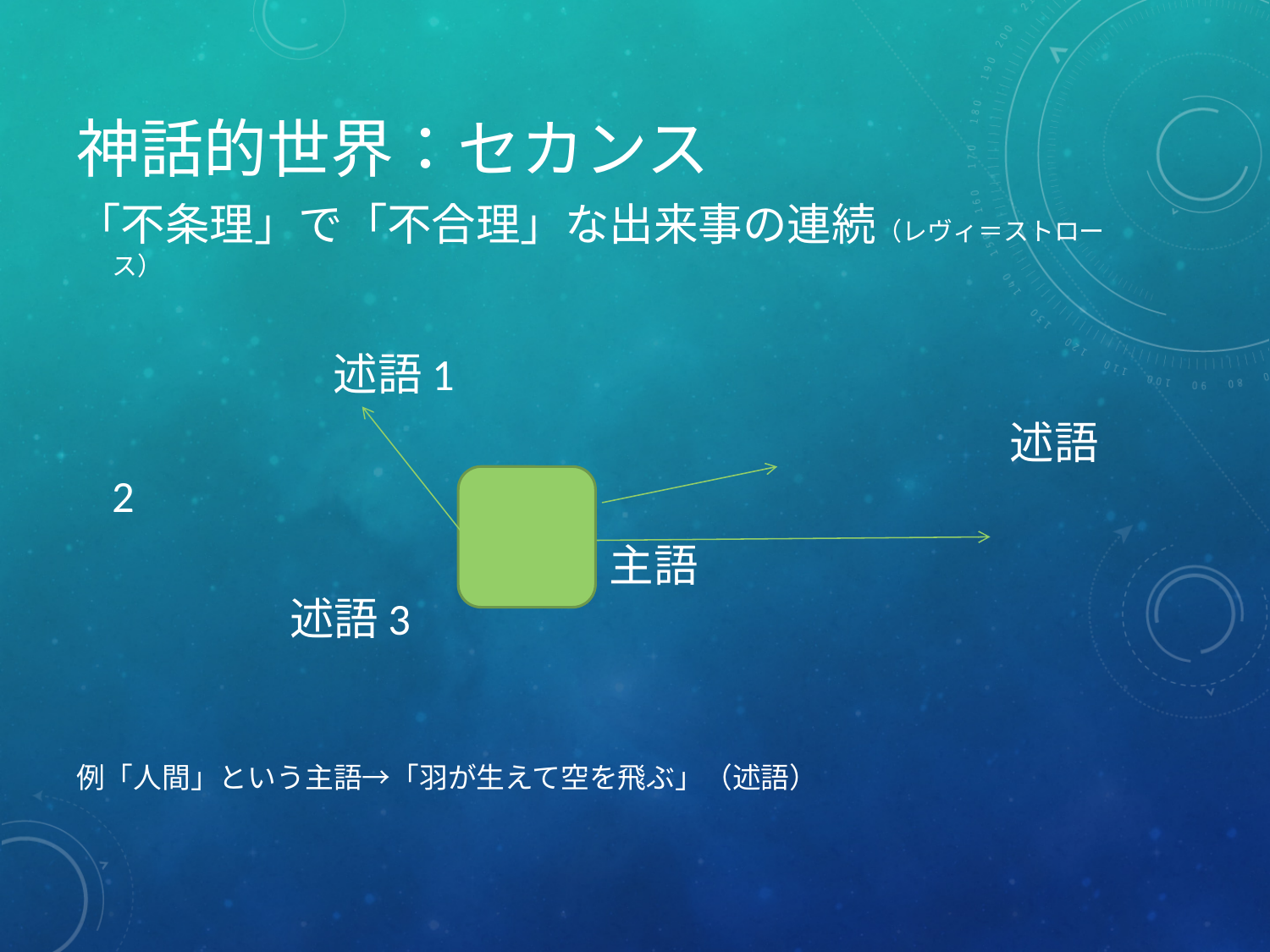

# 神話的世界：セカンス
「不条理」で「不合理」な出来事の連続（レヴィ＝ストロース）

　　　　　　　　　述語1
　　　　　　　　　　　　　　　　　　　　　述語2
　　　　　　　　　　　　主語　　　　　　　　　　　　　述語3

例「人間」という主語→「羽が生えて空を飛ぶ」（述語）